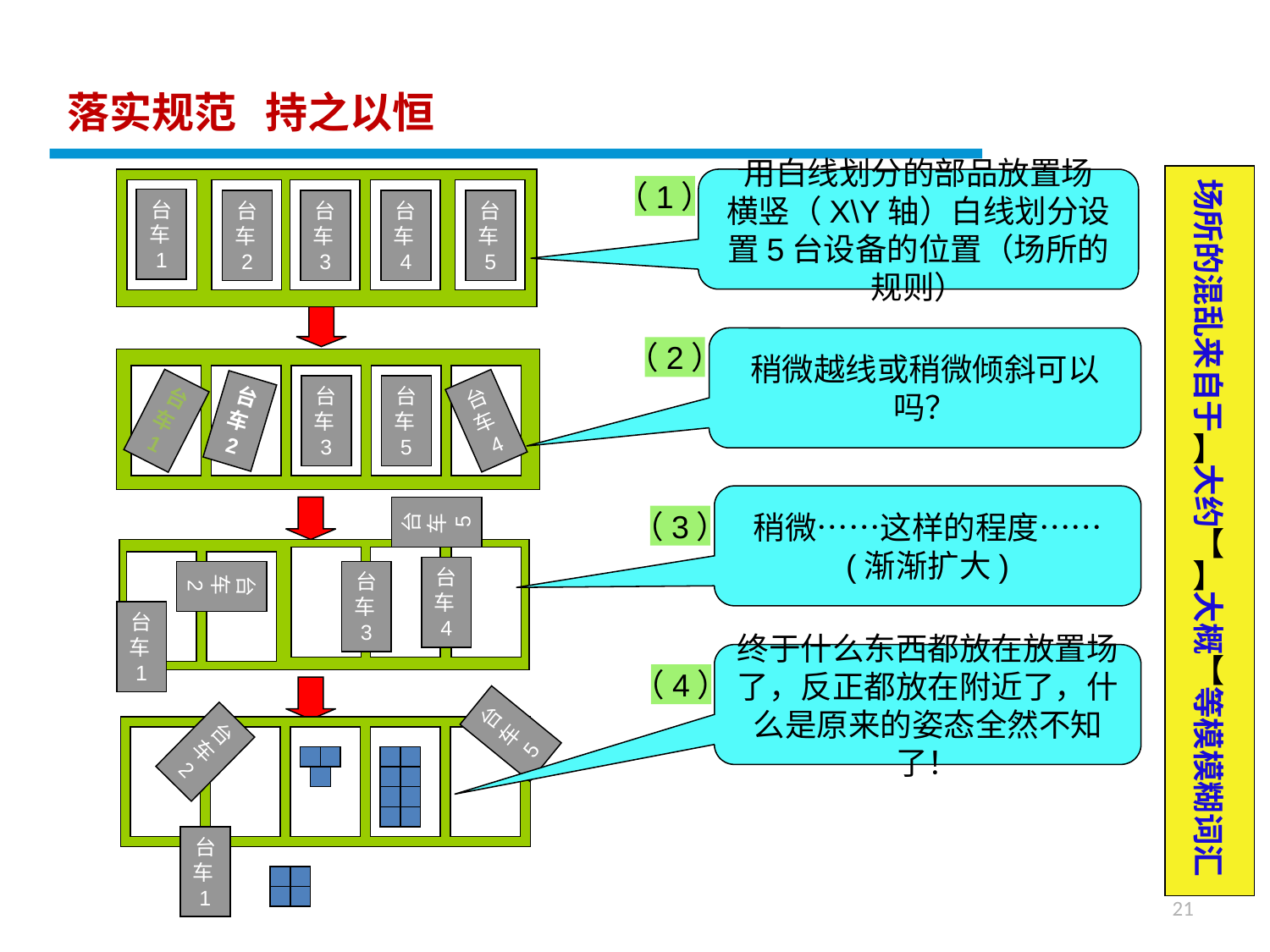

落实规范   持之以恒
场所的混乱来自于︻大约︼︻大概︼等模模糊词汇

用白线划分的部品放置场
横竖（X\Y轴）白线划分设置5台设备的位置（场所的规则）
（1）

台车1
台车2
台车3
台车4
台车5

稍微越线或稍微倾斜可以吗？
（2）

台车1
台车3
台车5
台车4
台车2
台车5
稍微……这样的程度……
(渐渐扩大)

（3）

台车2

台车4
台车3
台车1
终于什么东西都放在放置场了，反正都放在附近了，什么是原来的姿态全然不知了！
（4）

台车5
台车2

台车1

21